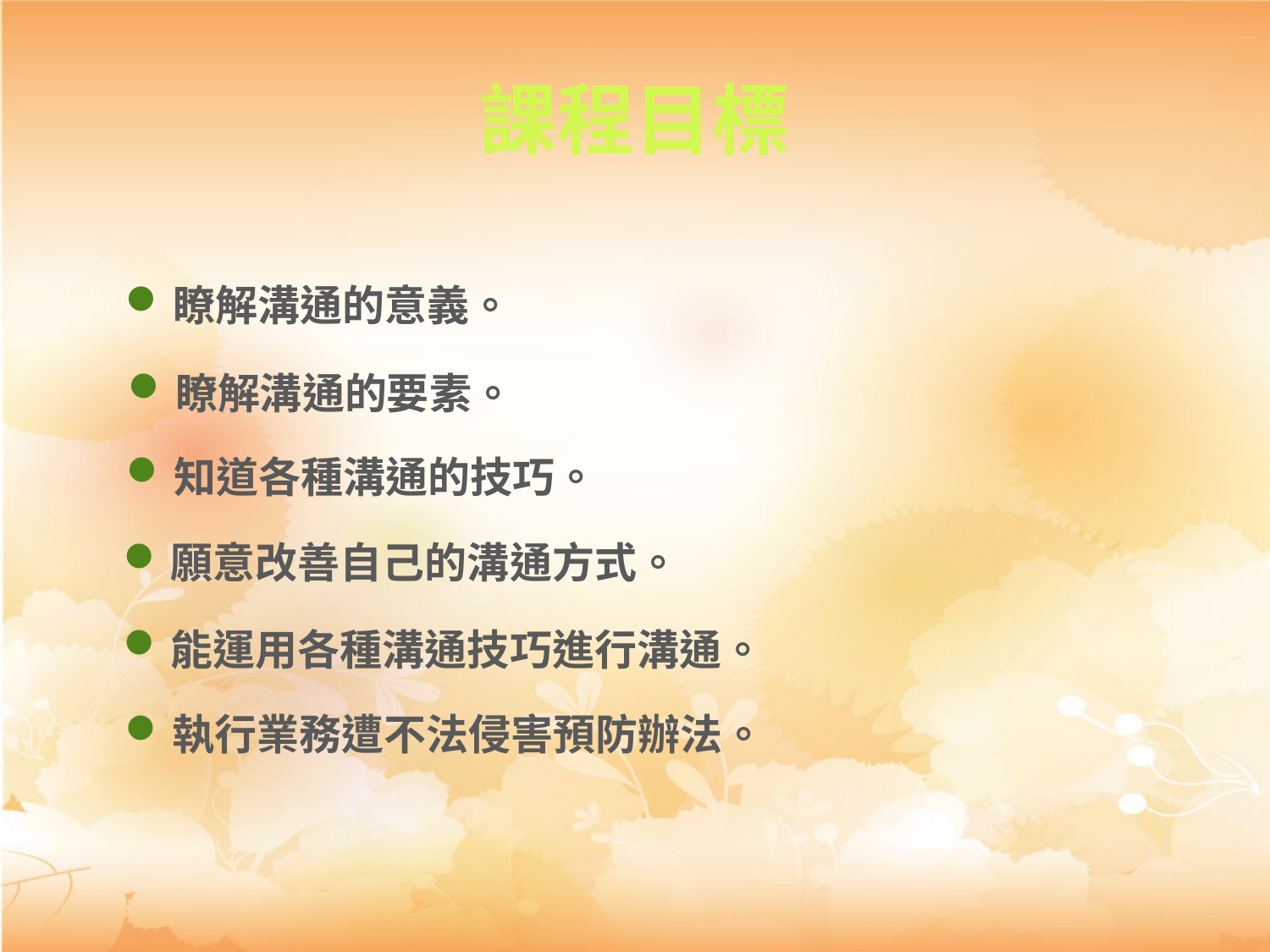

# 課程目標
瞭解溝通的意義。
瞭解溝通的要素。
知道各種溝通的技巧。
願意改善自己的溝通方式。
能運用各種溝通技巧進行溝通。
執行業務遭不法侵害預防辦法。